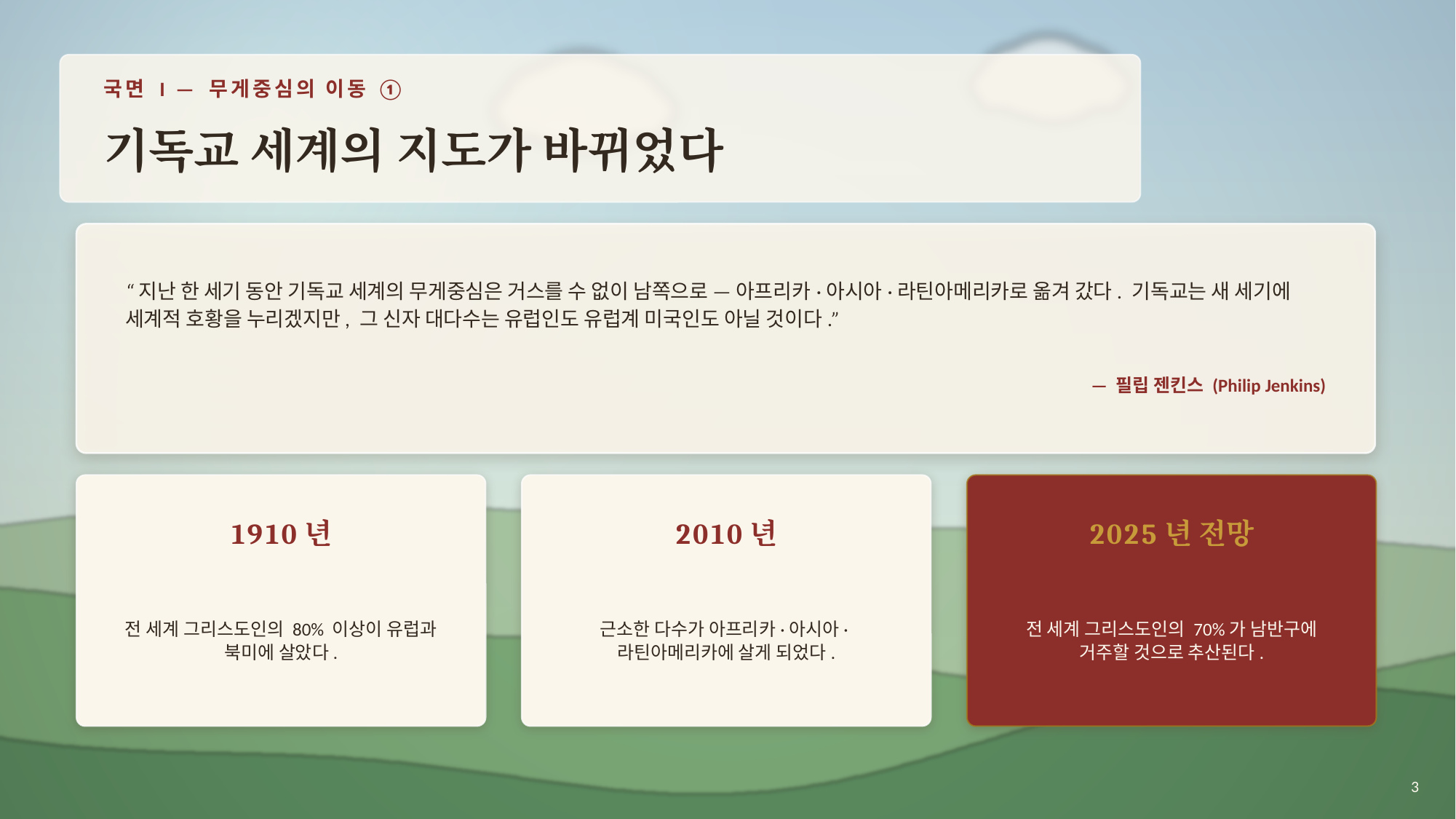

국면 I — 무게중심의 이동 ①
기독교 세계의 지도가 바뀌었다

“지난 한 세기 동안 기독교 세계의 무게중심은 거스를 수 없이 남쪽으로 — 아프리카·아시아·라틴아메리카로 옮겨 갔다. 기독교는 새 세기에 세계적 호황을 누리겠지만, 그 신자 대다수는 유럽인도 유럽계 미국인도 아닐 것이다.”
— 필립 젠킨스 (Philip Jenkins)

1910년
2010년
2025년 전망
전 세계 그리스도인의 80% 이상이 유럽과 북미에 살았다.
근소한 다수가 아프리카·아시아·라틴아메리카에 살게 되었다.
전 세계 그리스도인의 70%가 남반구에 거주할 것으로 추산된다.
3